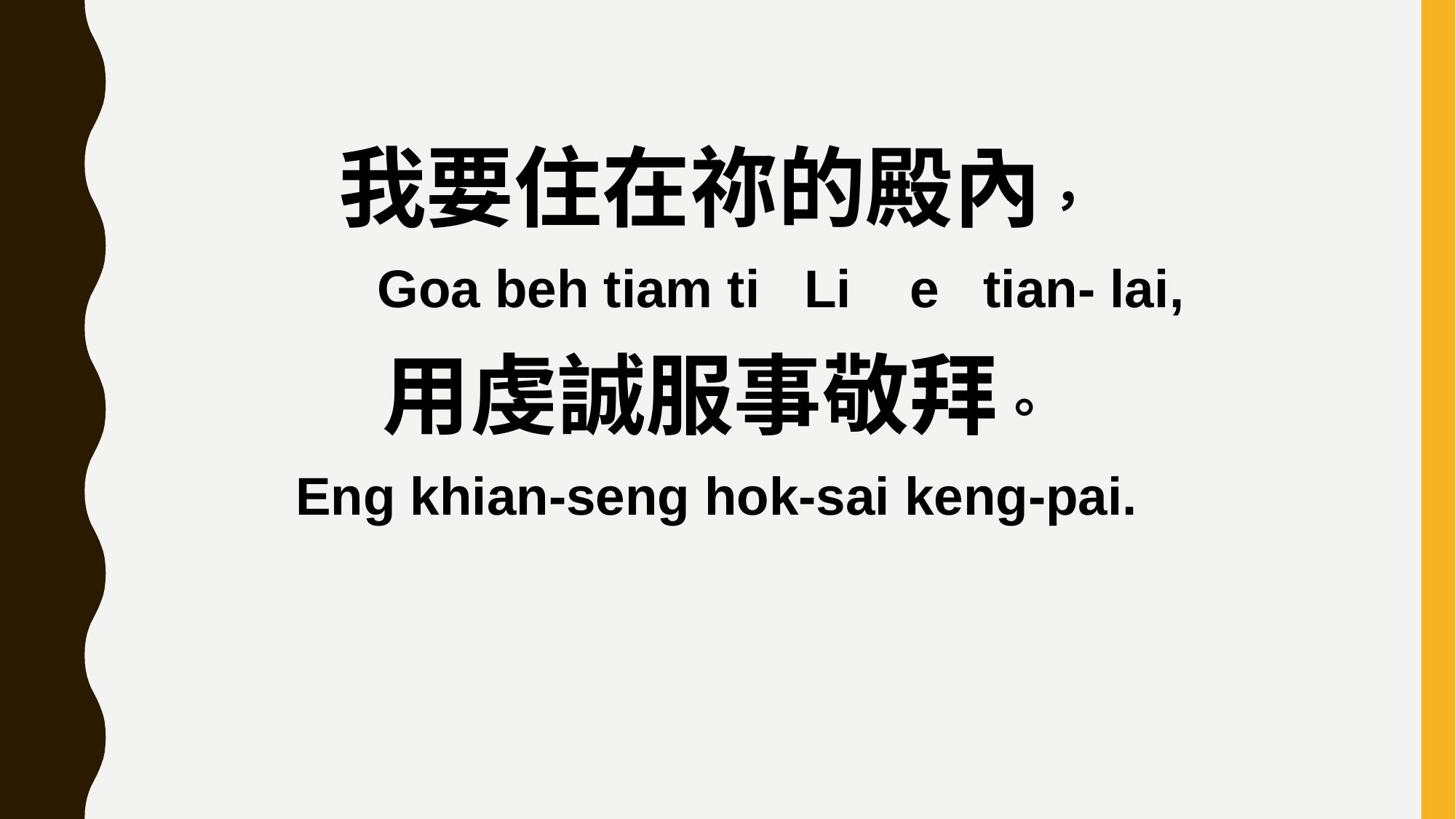

我要住在祢的殿內，
              Goa beh tiam ti   Li    e   tian- lai,
用虔誠服事敬拜。
Eng khian-seng hok-sai keng-pai.